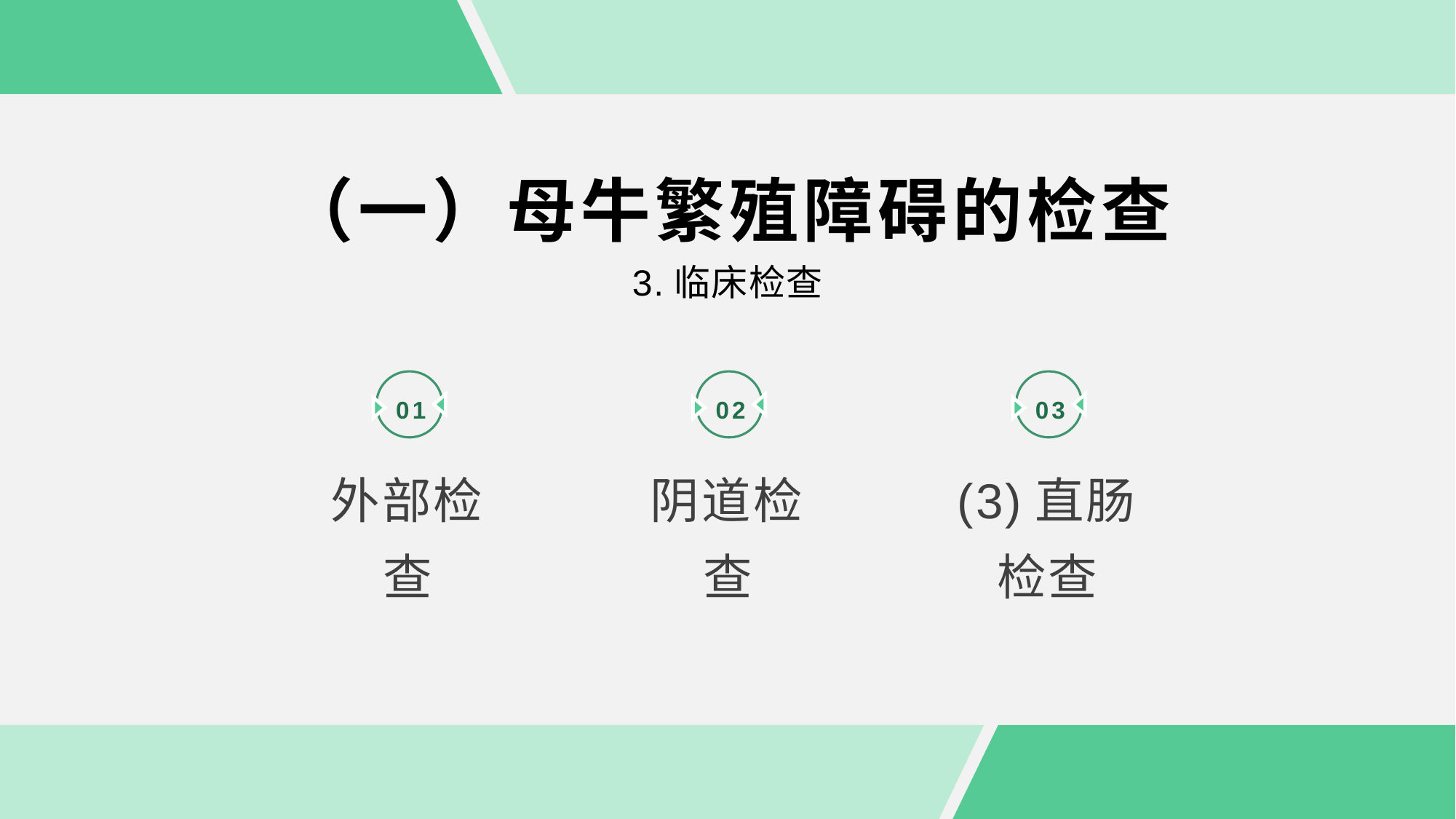

（一）母牛繁殖障碍的检查
3.临床检查

01
02
03

外部检查
阴道检查
(3)直肠检查